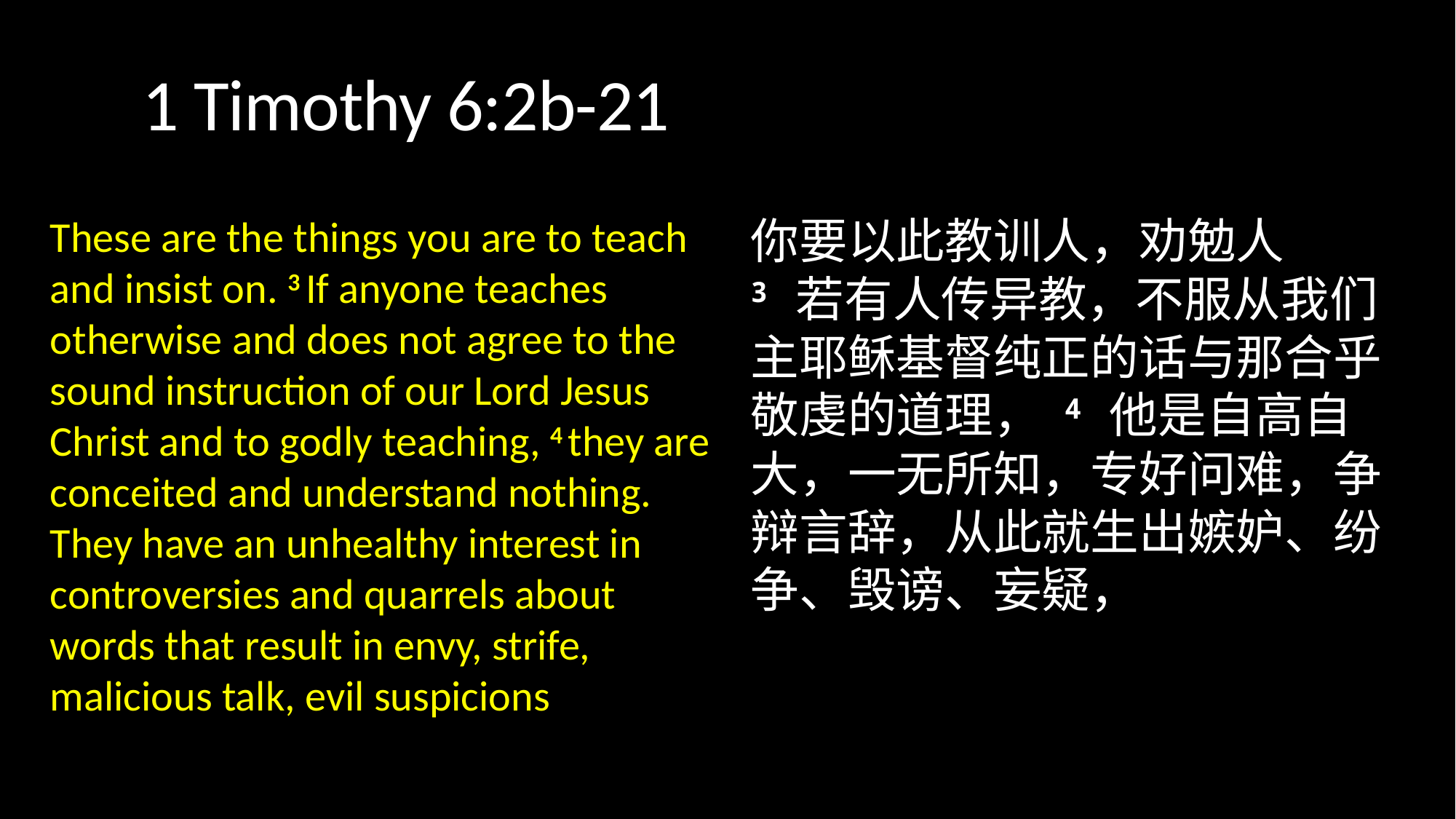

# 1 Timothy 6:2b-21
These are the things you are to teach and insist on. 3 If anyone teaches otherwise and does not agree to the sound instruction of our Lord Jesus Christ and to godly teaching, 4 they are conceited and understand nothing. They have an unhealthy interest in controversies and quarrels about words that result in envy, strife, malicious talk, evil suspicions
你要以此教训人，劝勉人3 若有人传异教，不服从我们主耶稣基督纯正的话与那合乎敬虔的道理， 4 他是自高自大，一无所知，专好问难，争辩言辞，从此就生出嫉妒、纷争、毁谤、妄疑，